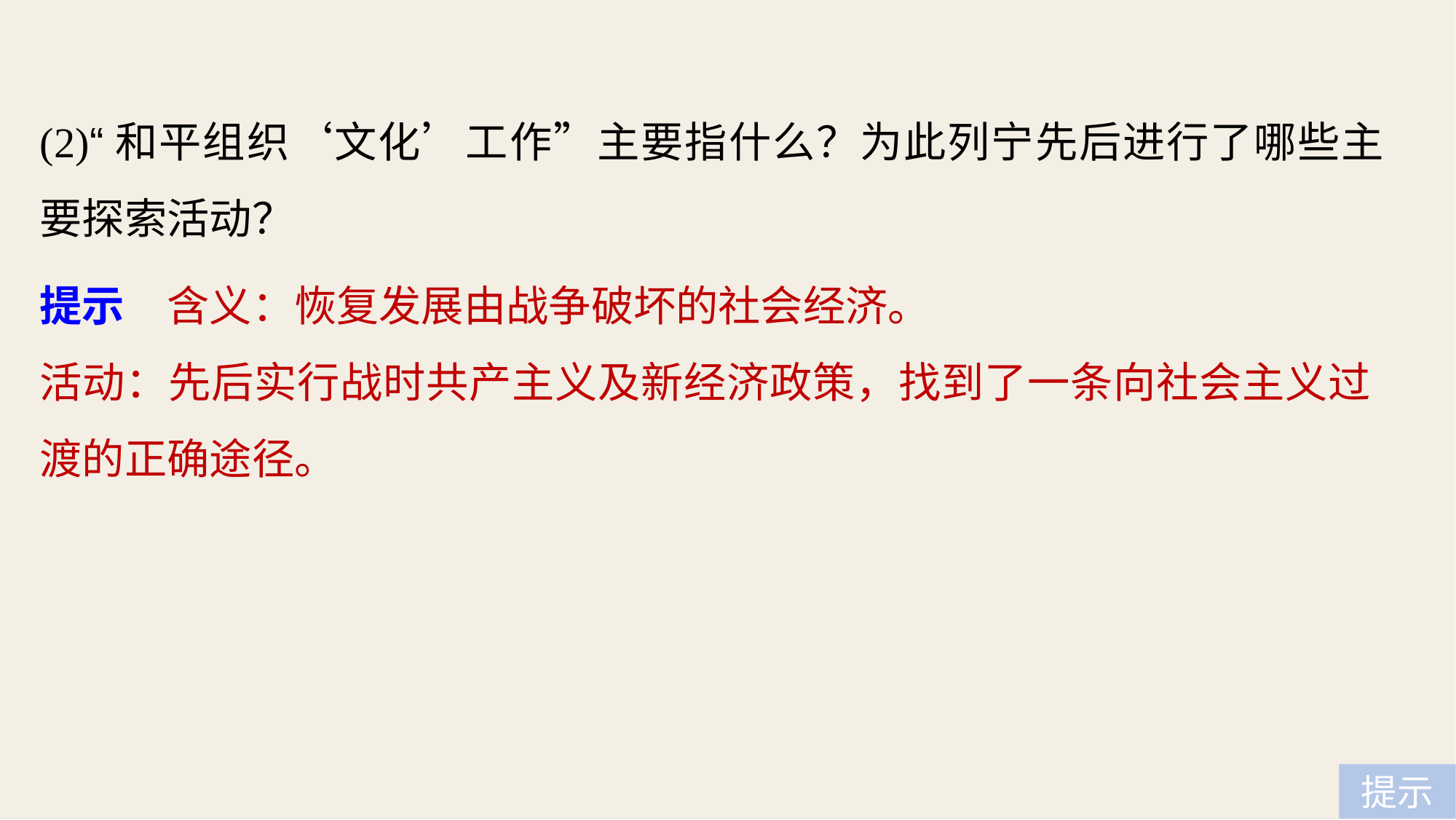

(2)“和平组织‘文化’工作”主要指什么？为此列宁先后进行了哪些主要探索活动？
提示　含义：恢复发展由战争破坏的社会经济。
活动：先后实行战时共产主义及新经济政策，找到了一条向社会主义过渡的正确途径。
提示